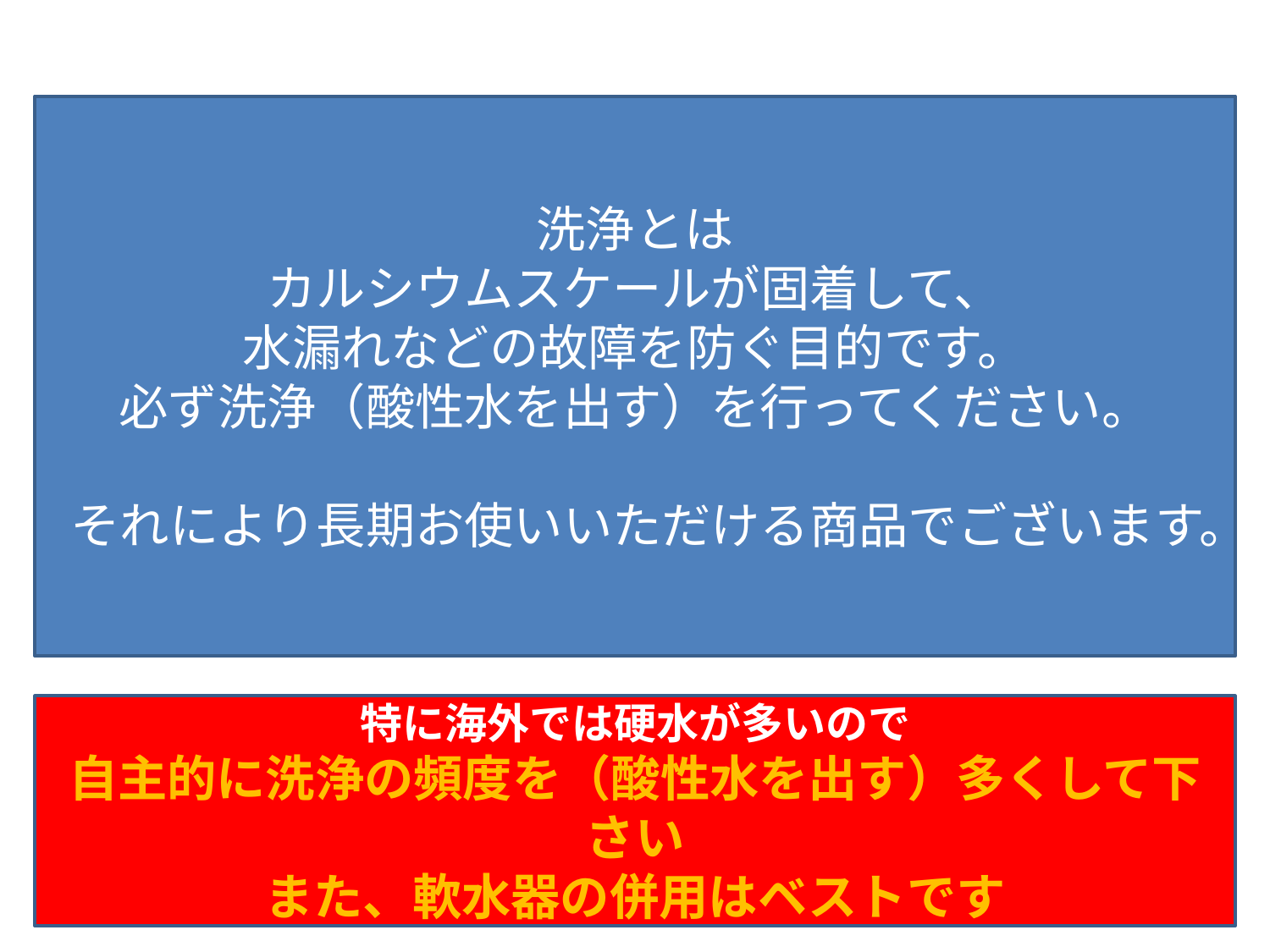

洗浄とは
カルシウムスケールが固着して、
水漏れなどの故障を防ぐ目的です。
必ず洗浄（酸性水を出す）を行ってください。
それにより長期お使いいただける商品でございます。
特に海外では硬水が多いので
自主的に洗浄の頻度を（酸性水を出す）多くして下さい
また、軟水器の併用はベストです